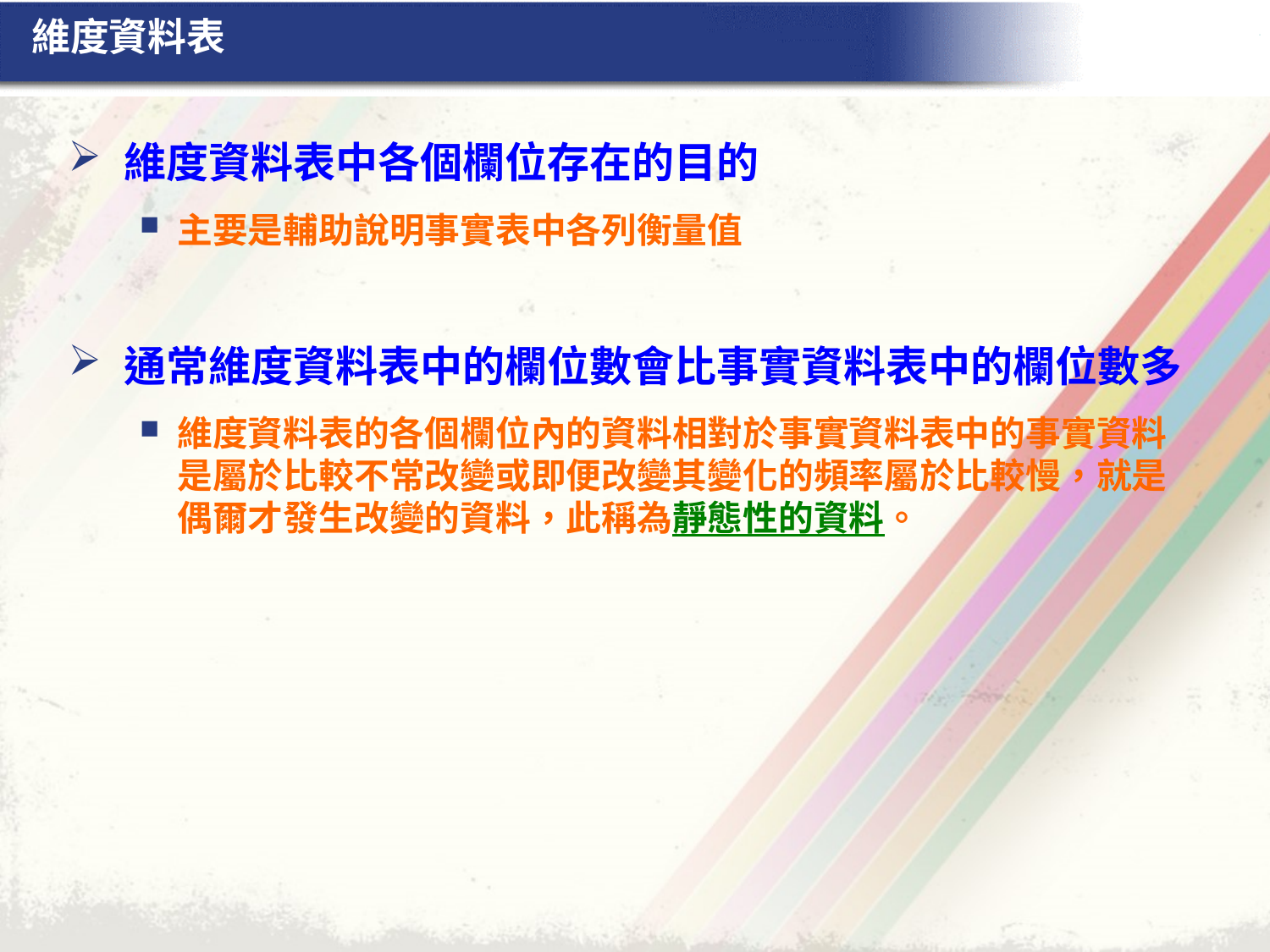

# 維度資料表
維度資料表中各個欄位存在的目的
主要是輔助說明事實表中各列衡量值

通常維度資料表中的欄位數會比事實資料表中的欄位數多
維度資料表的各個欄位內的資料相對於事實資料表中的事實資料是屬於比較不常改變或即便改變其變化的頻率屬於比較慢，就是偶爾才發生改變的資料，此稱為靜態性的資料。